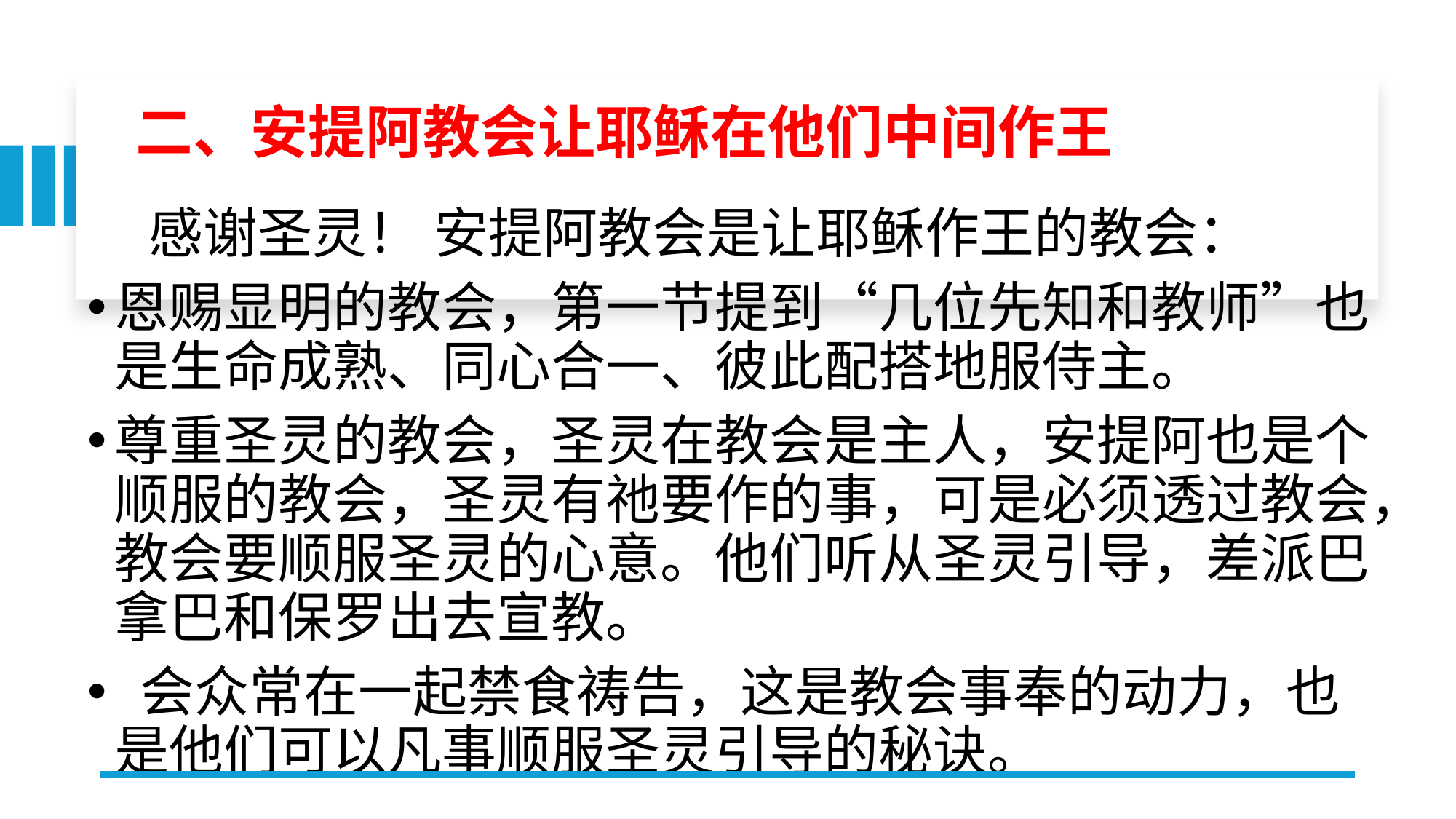

# 二、安提阿教会让耶稣在他们中间作王

    感谢圣灵！ 安提阿教会是让耶稣作王的教会：
恩赐显明的教会，第一节提到“几位先知和教师”也是生命成熟、同心合一、彼此配搭地服侍主。
尊重圣灵的教会，圣灵在教会是主人，安提阿也是个顺服的教会，圣灵有祂要作的事，可是必须透过教会，教会要顺服圣灵的心意。他们听从圣灵引导，差派巴拿巴和保罗出去宣教。
 会众常在一起禁食祷告，这是教会事奉的动力，也是他们可以凡事顺服圣灵引导的秘诀。